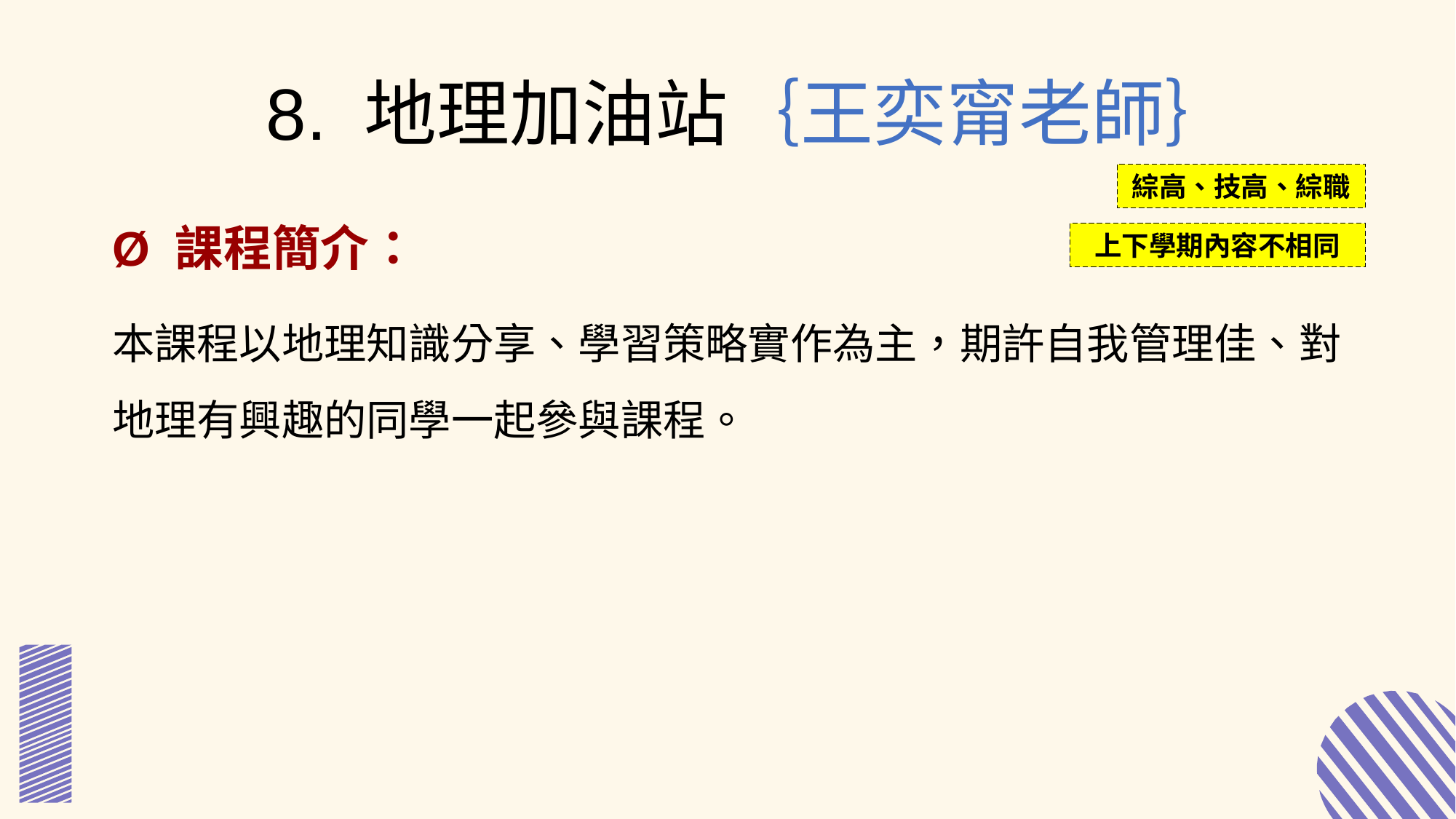

8. 地理加油站｛王奕甯老師｝
綜高、技高、綜職
Ø 課程簡介：
本課程以地理知識分享、學習策略實作為主，期許自我管理佳、對地理有興趣的同學一起參與課程。
上下學期內容不相同